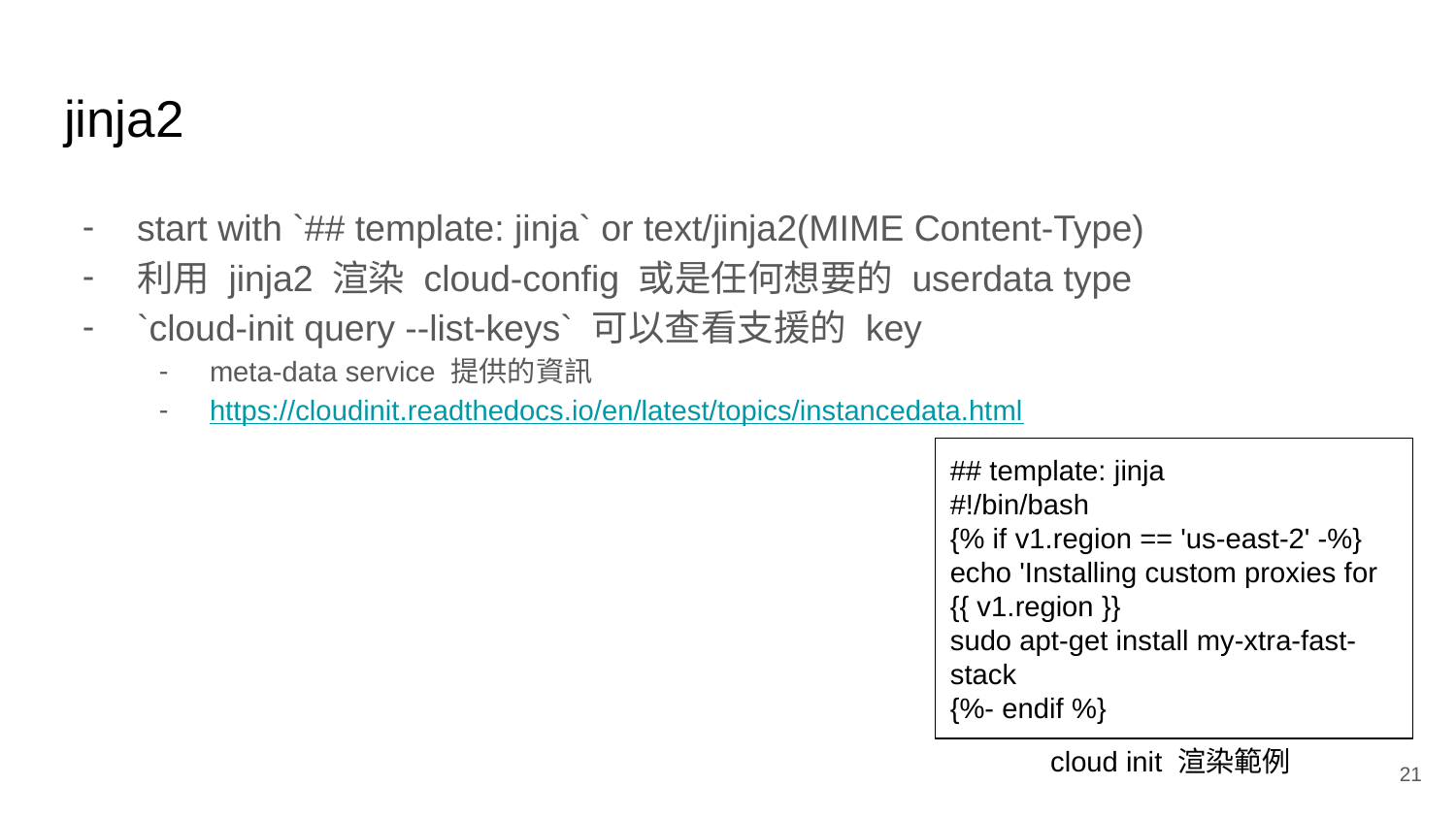

# jinja2
start with `## template: jinja` or text/jinja2(MIME Content-Type)
利用 jinja2 渲染 cloud-config 或是任何想要的 userdata type
`cloud-init query --list-keys` 可以查看支援的 key
meta-data service 提供的資訊
https://cloudinit.readthedocs.io/en/latest/topics/instancedata.html
## template: jinja
#!/bin/bash
{% if v1.region == 'us-east-2' -%}
echo 'Installing custom proxies for {{ v1.region }}
sudo apt-get install my-xtra-fast-stack
{%- endif %}
cloud init 渲染範例
21